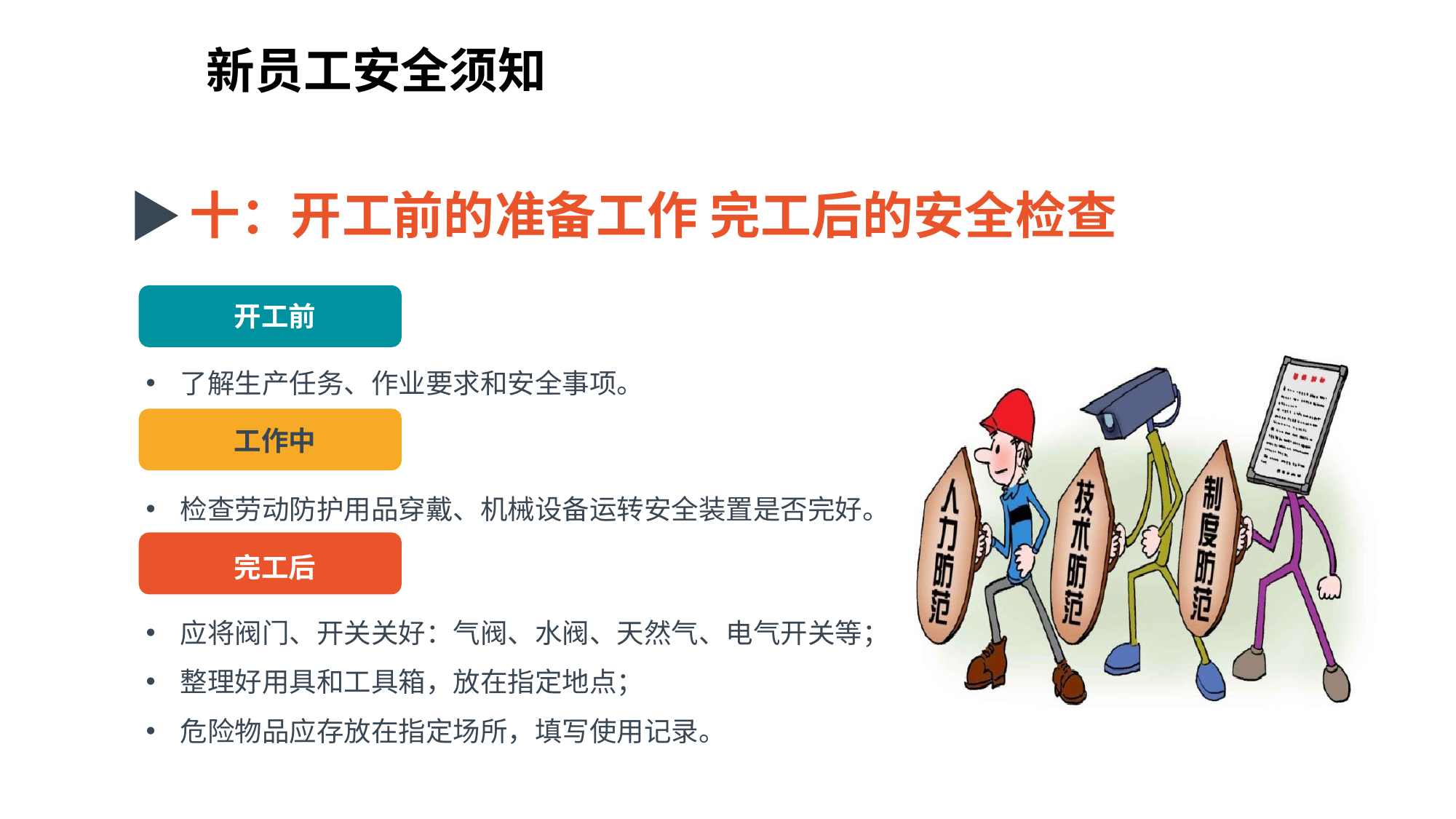

新员工安全须知
十：开工前的准备工作 完工后的安全检查
开工前

了解生产任务、作业要求和安全事项。
工作中

检查劳动防护用品穿戴、机械设备运转安全装置是否完好。
完工后
应将阀门、开关关好：气阀、水阀、天然气、电气开关等；
整理好用具和工具箱，放在指定地点；
危险物品应存放在指定场所，填写使用记录。